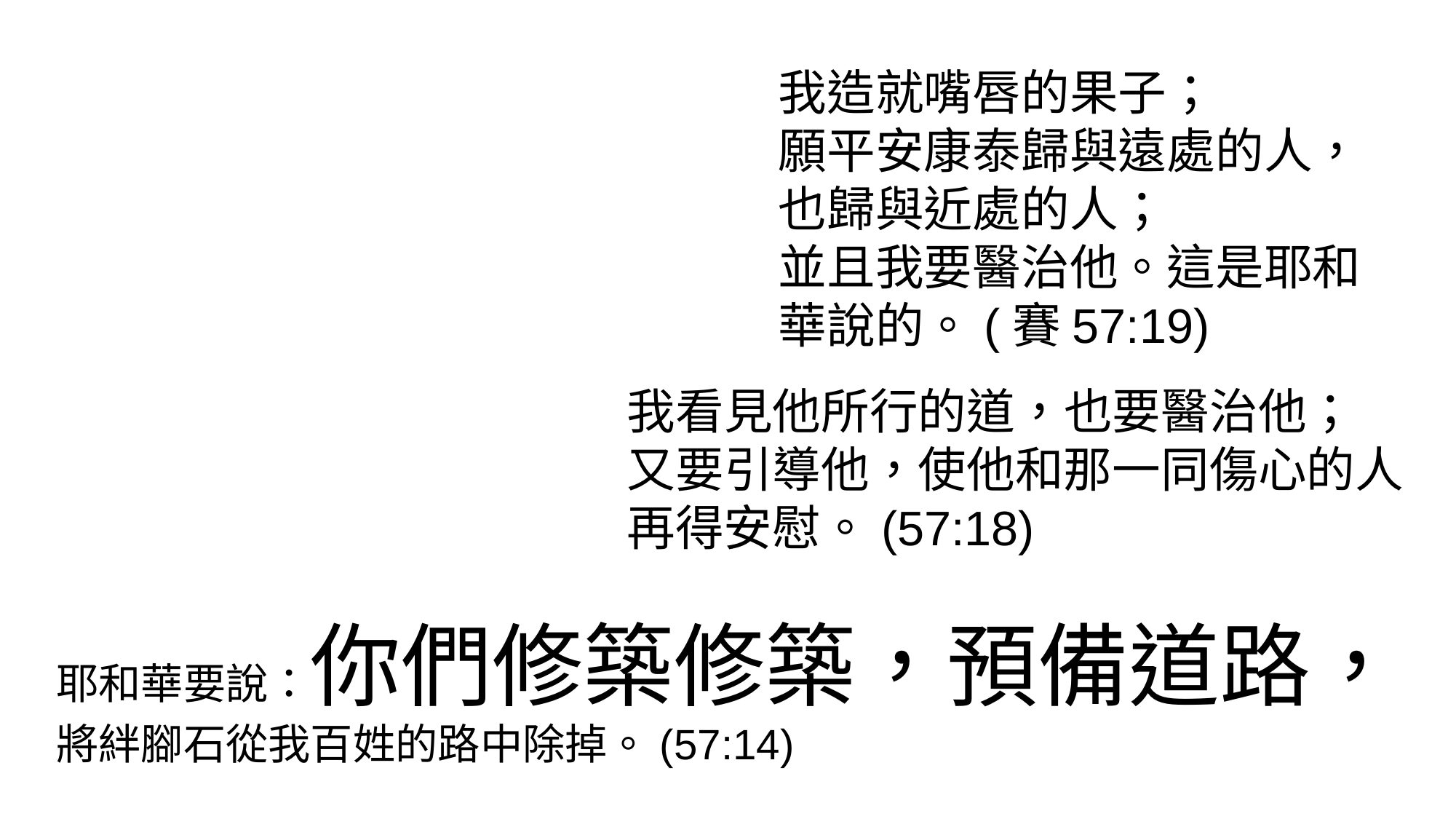

我造就嘴唇的果子；
願平安康泰歸與遠處的人，也歸與近處的人；
並且我要醫治他。這是耶和華說的。(賽57:19)
我看見他所行的道，也要醫治他；
又要引導他，使他和那一同傷心的人再得安慰。(57:18)
耶和華要說：你們修築修築，預備道路，
將絆腳石從我百姓的路中除掉。(57:14)